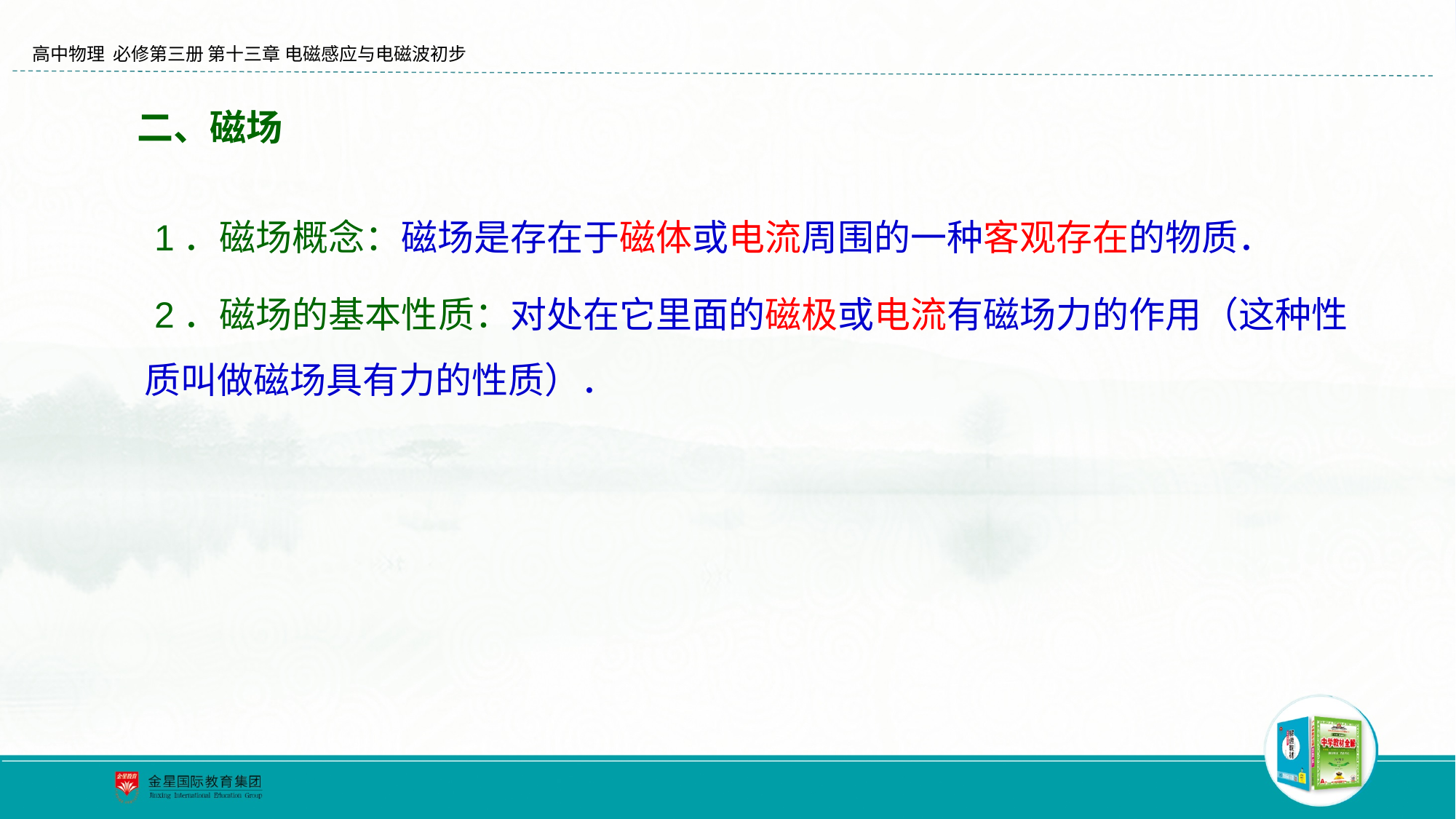

二、磁场
 1．磁场概念：磁场是存在于磁体或电流周围的一种客观存在的物质．
 2．磁场的基本性质：对处在它里面的磁极或电流有磁场力的作用（这种性质叫做磁场具有力的性质）．